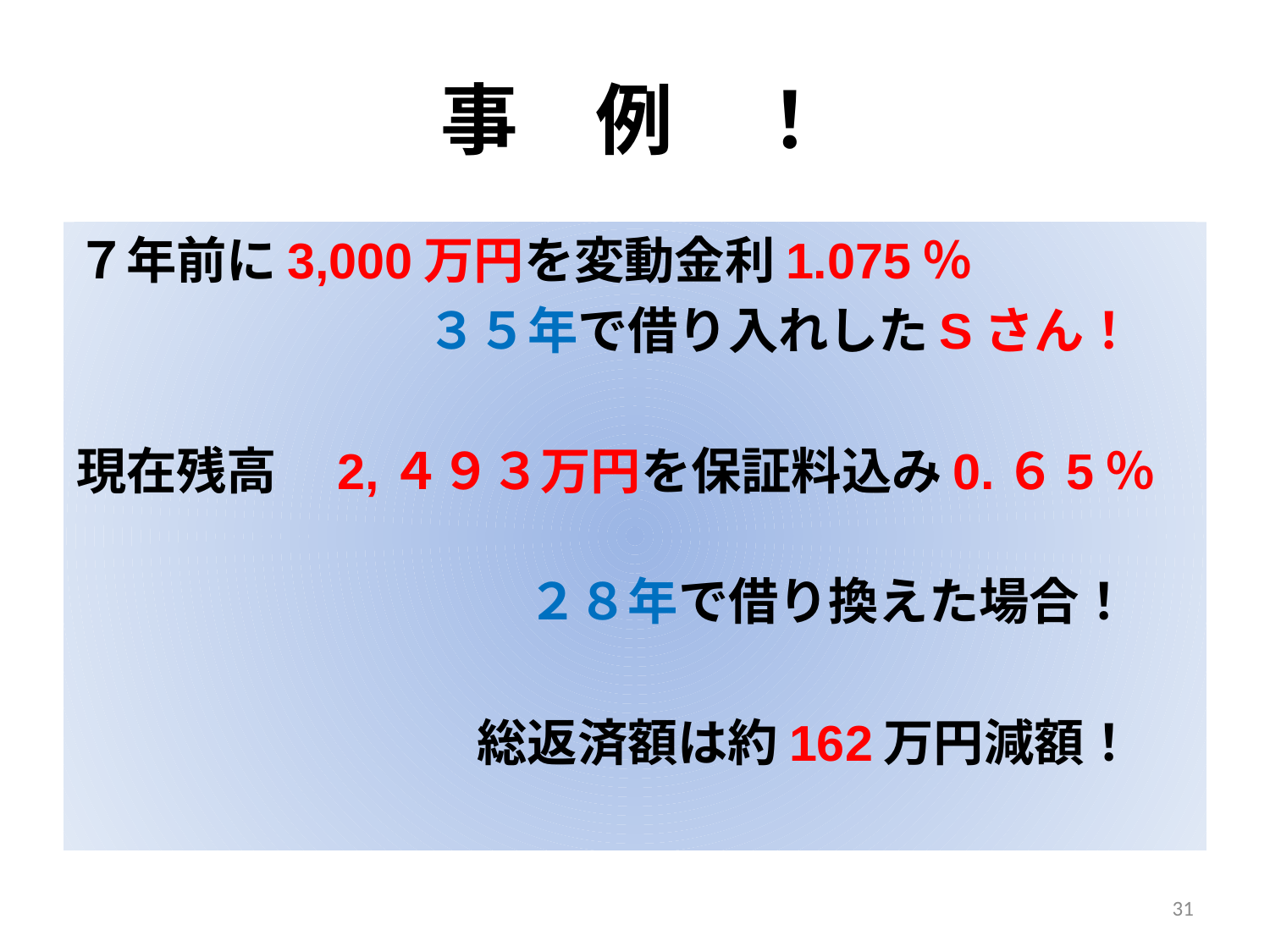

# 事　例　！
７年前に3,000万円を変動金利1.075％
　　　　　　　３５年で借り入れしたSさん！

現在残高　2,４９３万円を保証料込み0.６5％
　　　　　　　　　２８年で借り換えた場合！

　　　　　　　　総返済額は約162万円減額！

31